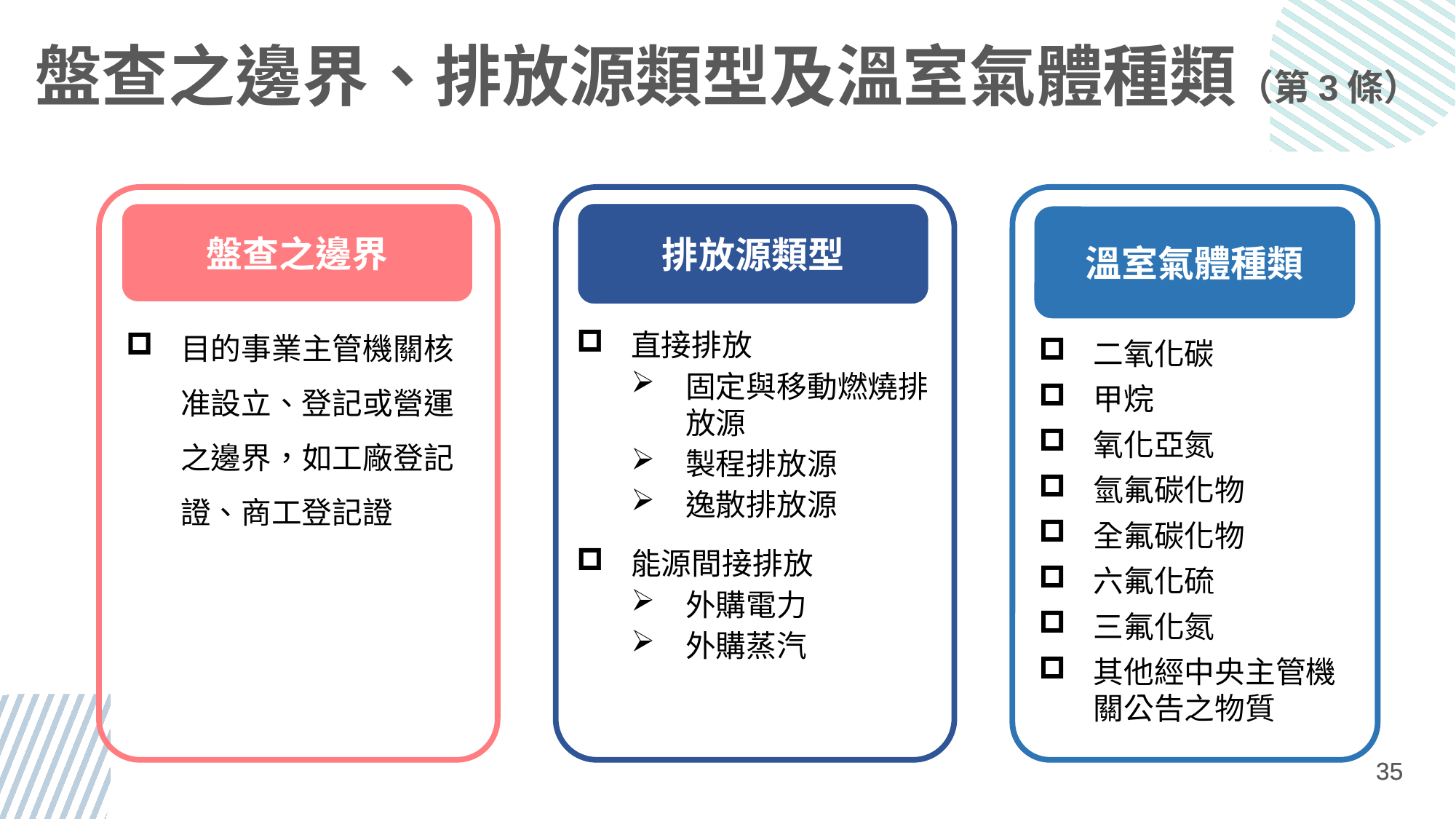

盤查之邊界、排放源類型及溫室氣體種類（第3條）

排放源類型
直接排放
固定與移動燃燒排放源
製程排放源
逸散排放源
能源間接排放
外購電力
外購蒸汽

盤查之邊界
目的事業主管機關核准設立、登記或營運之邊界，如工廠登記證、商工登記證

溫室氣體種類
二氧化碳
甲烷
氧化亞氮
氫氟碳化物
全氟碳化物
六氟化硫
三氟化氮
其他經中央主管機關公告之物質
35